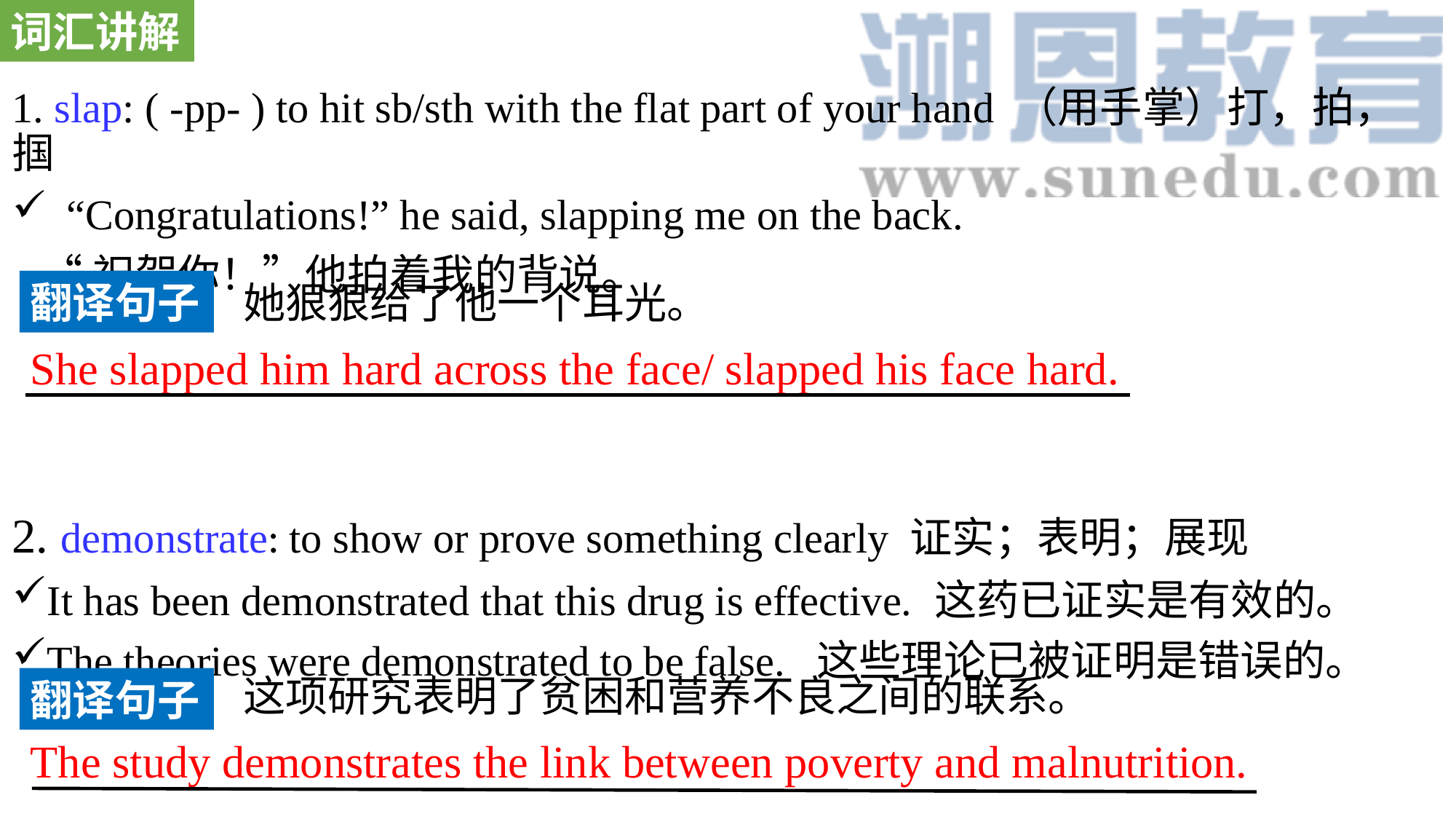

词汇讲解
1. slap: ( -pp- ) to hit sb/sth with the flat part of your hand （用手掌）打，拍，掴
“Congratulations!” he said, slapping me on the back.
   “祝贺你！”他拍着我的背说。

2. demonstrate: to show or prove something clearly 证实；表明；展现
It has been demonstrated that this drug is effective. 这药已证实是有效的。
The theories were demonstrated to be false.  这些理论已被证明是错误的。
翻译句子
她狠狠给了他一个耳光。
She slapped him hard across the face/ slapped his face hard.
这项研究表明了贫困和营养不良之间的联系。
翻译句子
The study demonstrates the link between poverty and malnutrition.